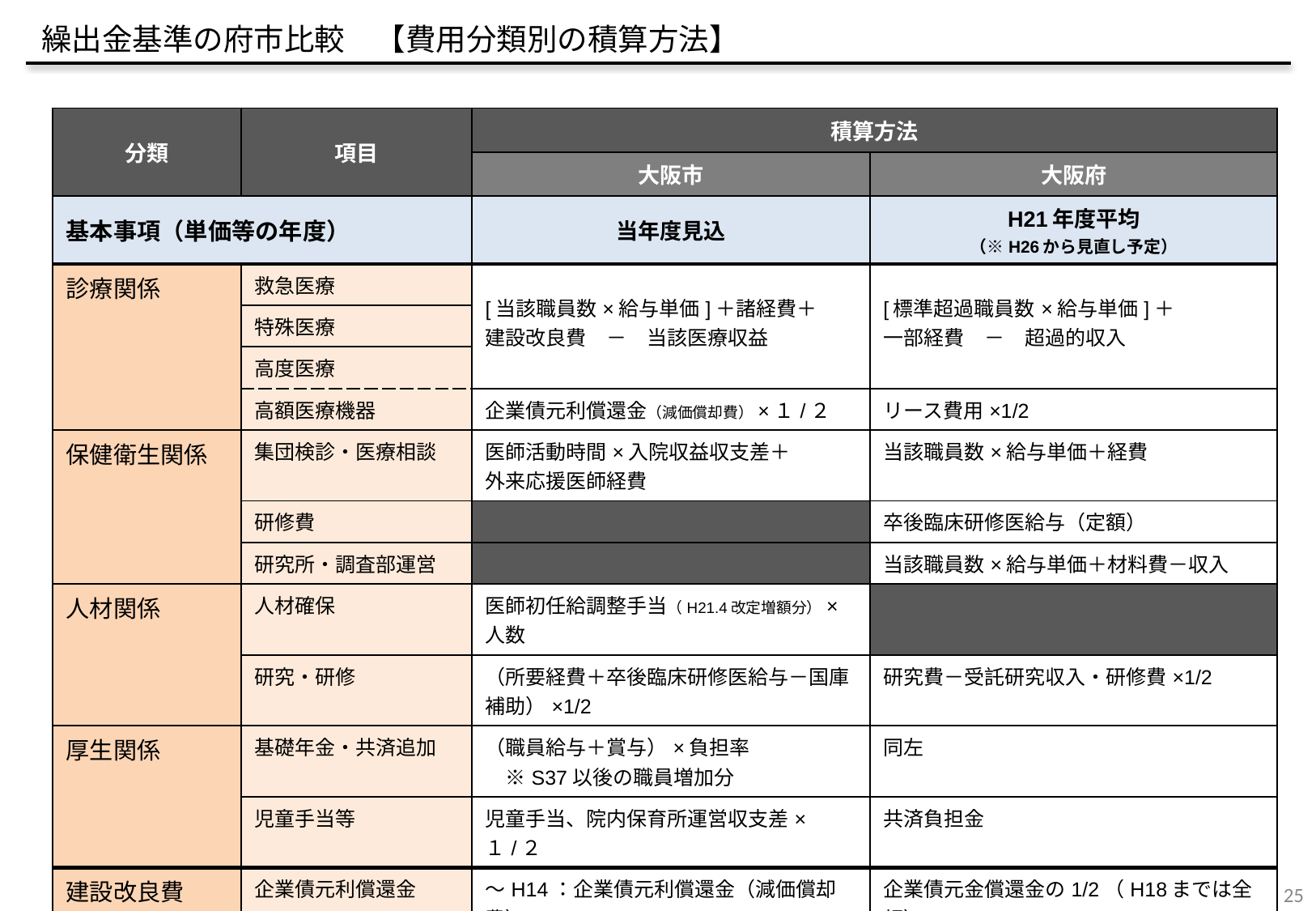

繰出金基準の府市比較　【費用分類別の積算方法】
| 分類 | 項目 | 積算方法 |  |
| --- | --- | --- | --- |
|  |  | 大阪市 | 大阪府 |
| 基本事項（単価等の年度） |  | 当年度見込 | H21年度平均 （※H26から見直し予定） |
| 診療関係 | 救急医療 | [当該職員数×給与単価]＋諸経費＋ 建設改良費　－　当該医療収益 | [標準超過職員数×給与単価]＋ 一部経費　－　超過的収入 |
|  | 特殊医療 |  |  |
|  | 高度医療 |  |  |
|  | 高額医療機器 | 企業債元利償還金（減価償却費）×１/２ | リース費用×1/2 |
| 保健衛生関係 | 集団検診・医療相談 | 医師活動時間×入院収益収支差＋ 外来応援医師経費 | 当該職員数×給与単価＋経費 |
|  | 研修費 |  | 卒後臨床研修医給与（定額） |
|  | 研究所・調査部運営 |  | 当該職員数×給与単価＋材料費－収入 |
| 人材関係 | 人材確保 | 医師初任給調整手当（H21.4改定増額分）×人数 |  |
|  | 研究・研修 | （所要経費＋卒後臨床研修医給与－国庫補助）×1/2 | 研究費－受託研究収入・研修費×1/2 |
| 厚生関係 | 基礎年金・共済追加 | （職員給与＋賞与）×負担率 　※S37以後の職員増加分 | 同左 |
|  | 児童手当等 | 児童手当、院内保育所運営収支差×１/２ | 共済負担金 |
| 建設改良費 | 企業債元利償還金 | ～H14：企業債元利償還金（減価償却費）×2/3 H14～：　同　×1/2 | 企業債元金償還金の1/2（H18までは全額） 同利息償還金の１/2（H14までは2/3） |
25